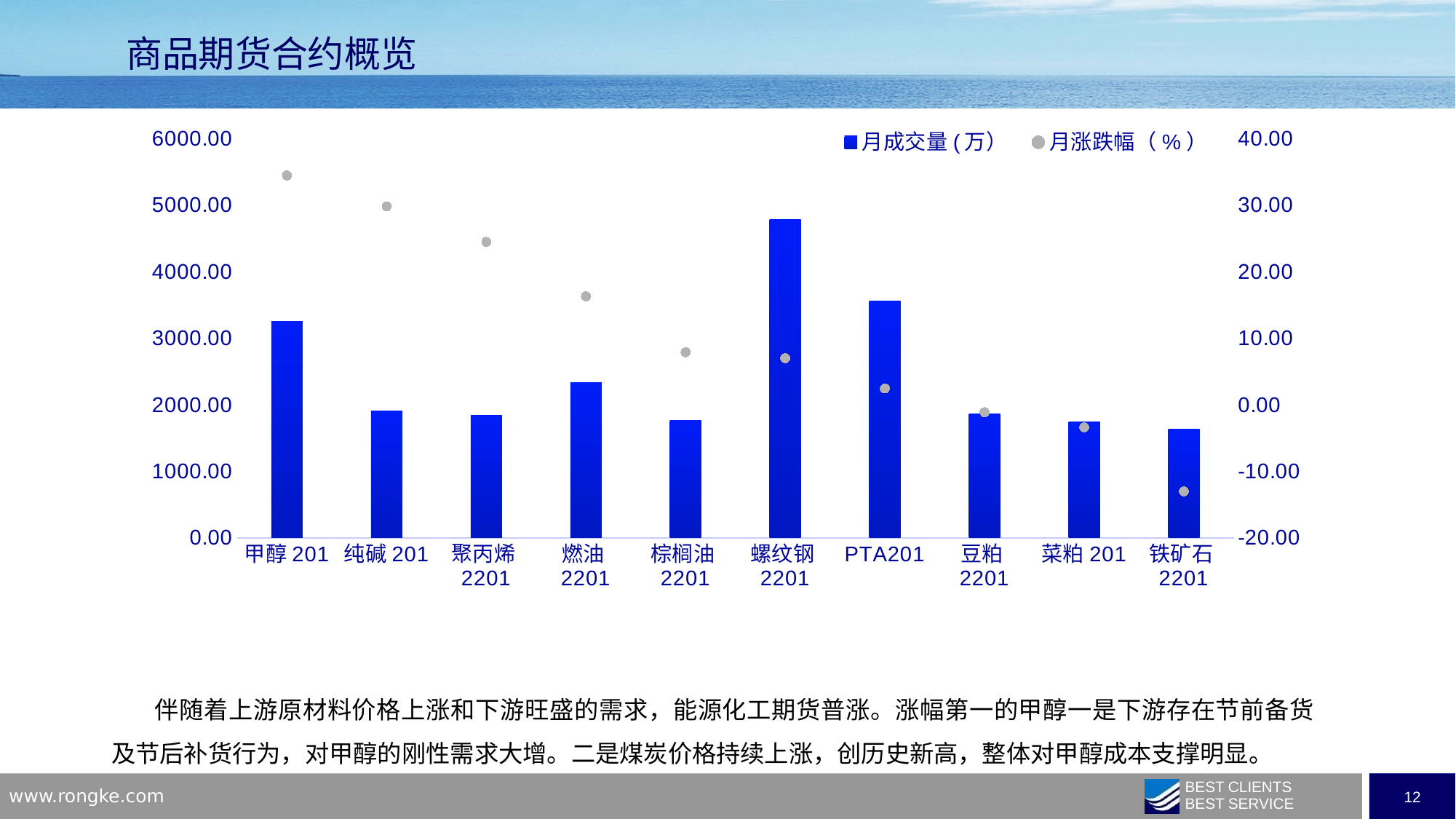

商品期货合约概览

### Chart

| Category | 月成交量(万） | 月涨跌幅（%） |
|---|---|---|
| 甲醇201 | 3249.6257 | 34.41512125535 |
| 纯碱201 | 1899.4392 | 29.785661492979 |
| 聚丙烯2201 | 1839.5736 | 24.442265261093 |
| 燃油2201 | 2332.7339 | 16.269996098322 |
| 棕榈油2201 | 1767.4942 | 7.8640776699029 |
| 螺纹钢2201 | 4777.9655 | 6.9741282339708 |
| PTA201 | 3554.4463 | 2.4154589371981 |
| 豆粕2201 | 1859.5566 | -1.1415525114155 |
| 菜粕201 | 1741.8333 | -3.4158243290345 |
| 铁矿石2201 | 1634.6798 | -13.019891500904 |
伴随着上游原材料价格上涨和下游旺盛的需求，能源化工期货普涨。涨幅第一的甲醇一是下游存在节前备货及节后补货行为，对甲醇的刚性需求大增。二是煤炭价格持续上涨，创历史新高，整体对甲醇成本支撑明显。